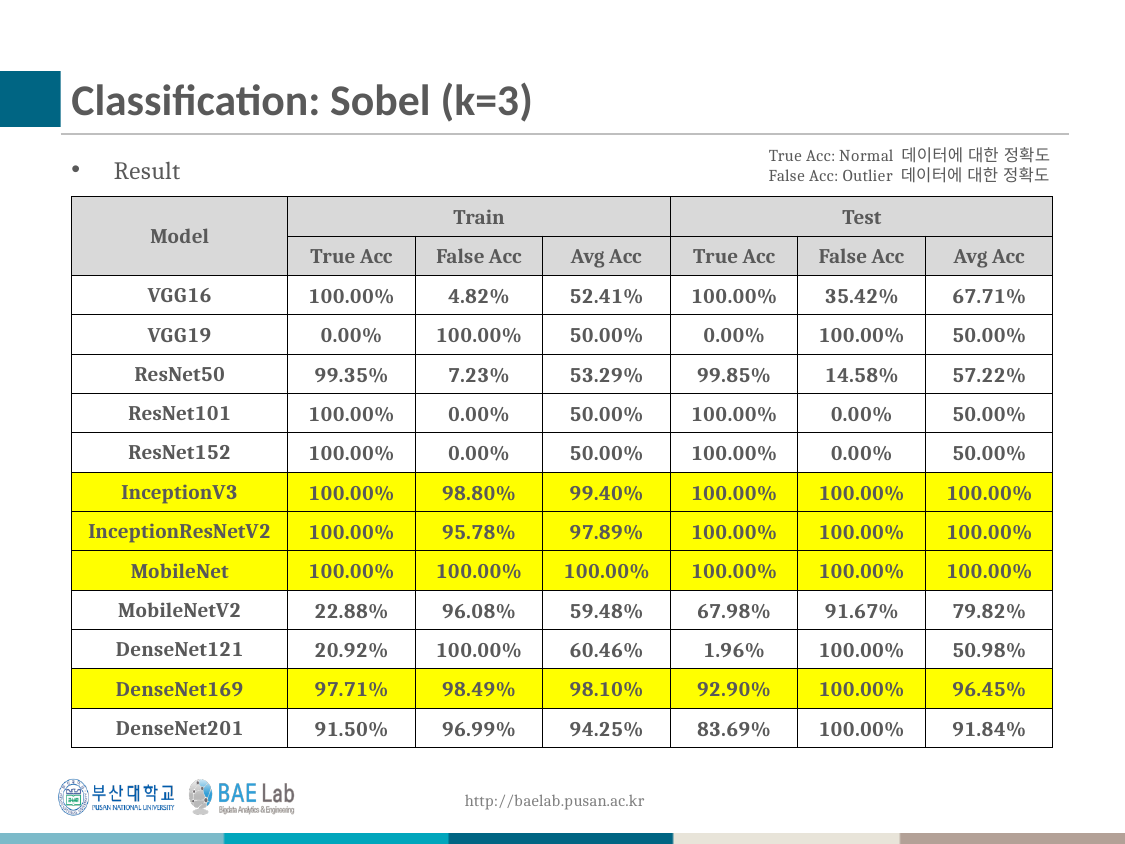

# Classification: Sobel (k=3)
True Acc: Normal 데이터에 대한 정확도
False Acc: Outlier 데이터에 대한 정확도
Result
| Model | Train |  |  | Test |  |  |
| --- | --- | --- | --- | --- | --- | --- |
|  | True Acc | False Acc | Avg Acc | True Acc | False Acc | Avg Acc |
| VGG16 | 100.00% | 4.82% | 52.41% | 100.00% | 35.42% | 67.71% |
| VGG19 | 0.00% | 100.00% | 50.00% | 0.00% | 100.00% | 50.00% |
| ResNet50 | 99.35% | 7.23% | 53.29% | 99.85% | 14.58% | 57.22% |
| ResNet101 | 100.00% | 0.00% | 50.00% | 100.00% | 0.00% | 50.00% |
| ResNet152 | 100.00% | 0.00% | 50.00% | 100.00% | 0.00% | 50.00% |
| InceptionV3 | 100.00% | 98.80% | 99.40% | 100.00% | 100.00% | 100.00% |
| InceptionResNetV2 | 100.00% | 95.78% | 97.89% | 100.00% | 100.00% | 100.00% |
| MobileNet | 100.00% | 100.00% | 100.00% | 100.00% | 100.00% | 100.00% |
| MobileNetV2 | 22.88% | 96.08% | 59.48% | 67.98% | 91.67% | 79.82% |
| DenseNet121 | 20.92% | 100.00% | 60.46% | 1.96% | 100.00% | 50.98% |
| DenseNet169 | 97.71% | 98.49% | 98.10% | 92.90% | 100.00% | 96.45% |
| DenseNet201 | 91.50% | 96.99% | 94.25% | 83.69% | 100.00% | 91.84% |